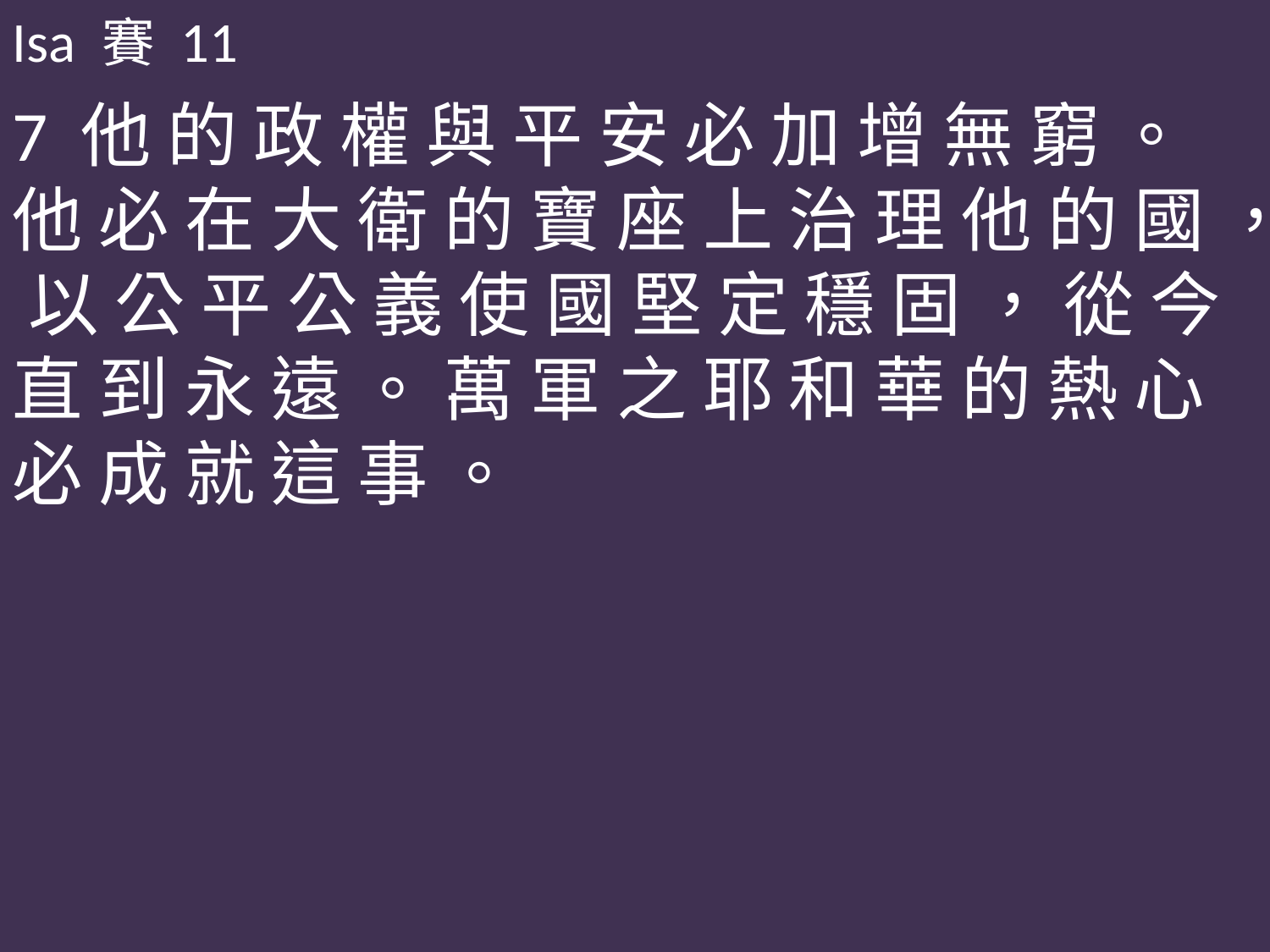

Isa 賽 11
7 他 的 政 權 與 平 安 必 加 增 無 窮 。 他 必 在 大 衛 的 寶 座 上 治 理 他 的 國 ， 以 公 平 公 義 使 國 堅 定 穩 固 ， 從 今 直 到 永 遠 。 萬 軍 之 耶 和 華 的 熱 心 必 成 就 這 事 。